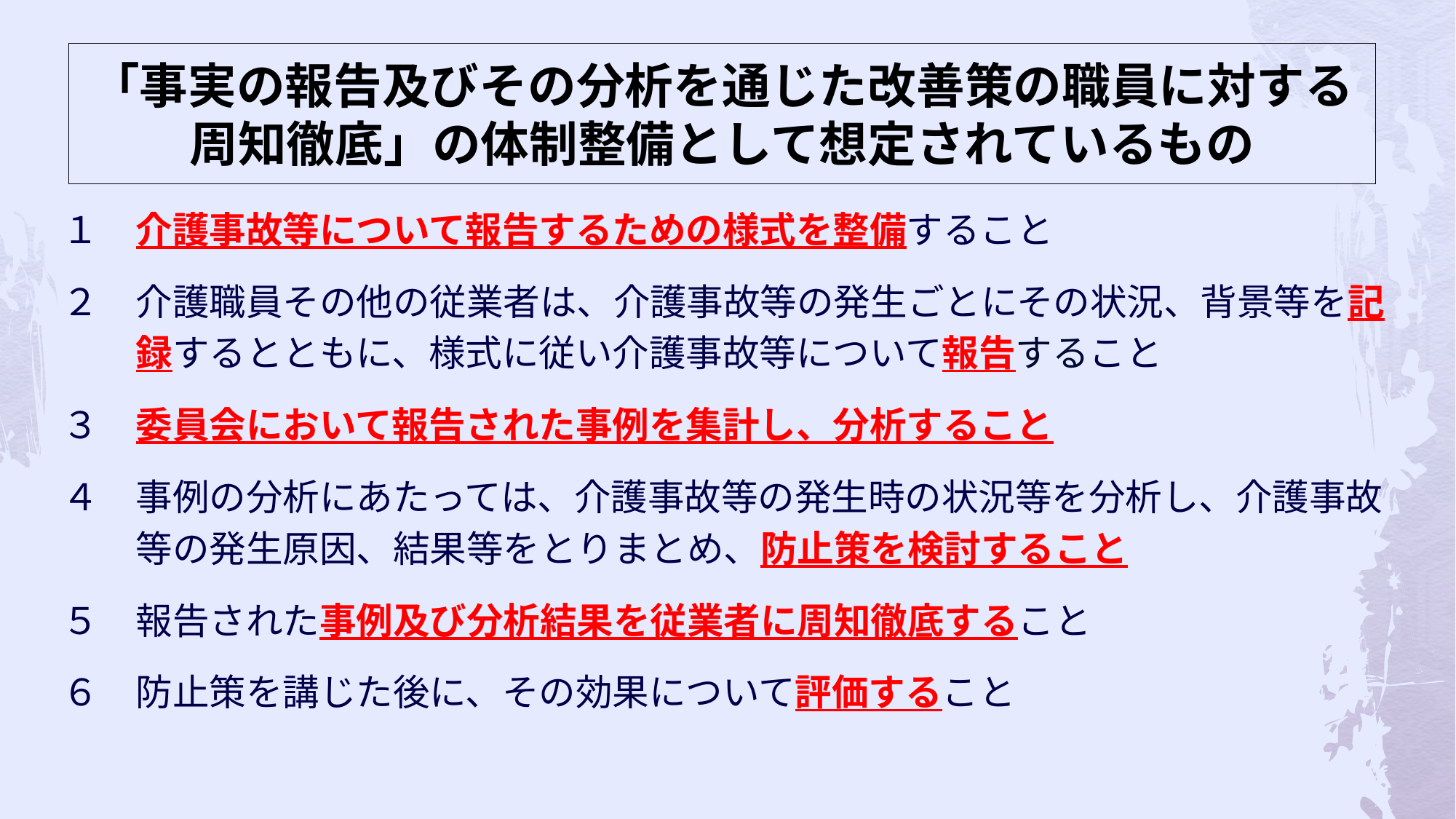

# 「事実の報告及びその分析を通じた改善策の職員に対する周知徹底」の体制整備として想定されているもの
１　介護事故等について報告するための様式を整備すること

２　介護職員その他の従業者は、介護事故等の発生ごとにその状況、背景等を記
　　録するとともに、様式に従い介護事故等について報告すること

３　委員会において報告された事例を集計し、分析すること

４　事例の分析にあたっては、介護事故等の発生時の状況等を分析し、介護事故
　　等の発生原因、結果等をとりまとめ、防止策を検討すること

５　報告された事例及び分析結果を従業者に周知徹底すること

６　防止策を講じた後に、その効果について評価すること